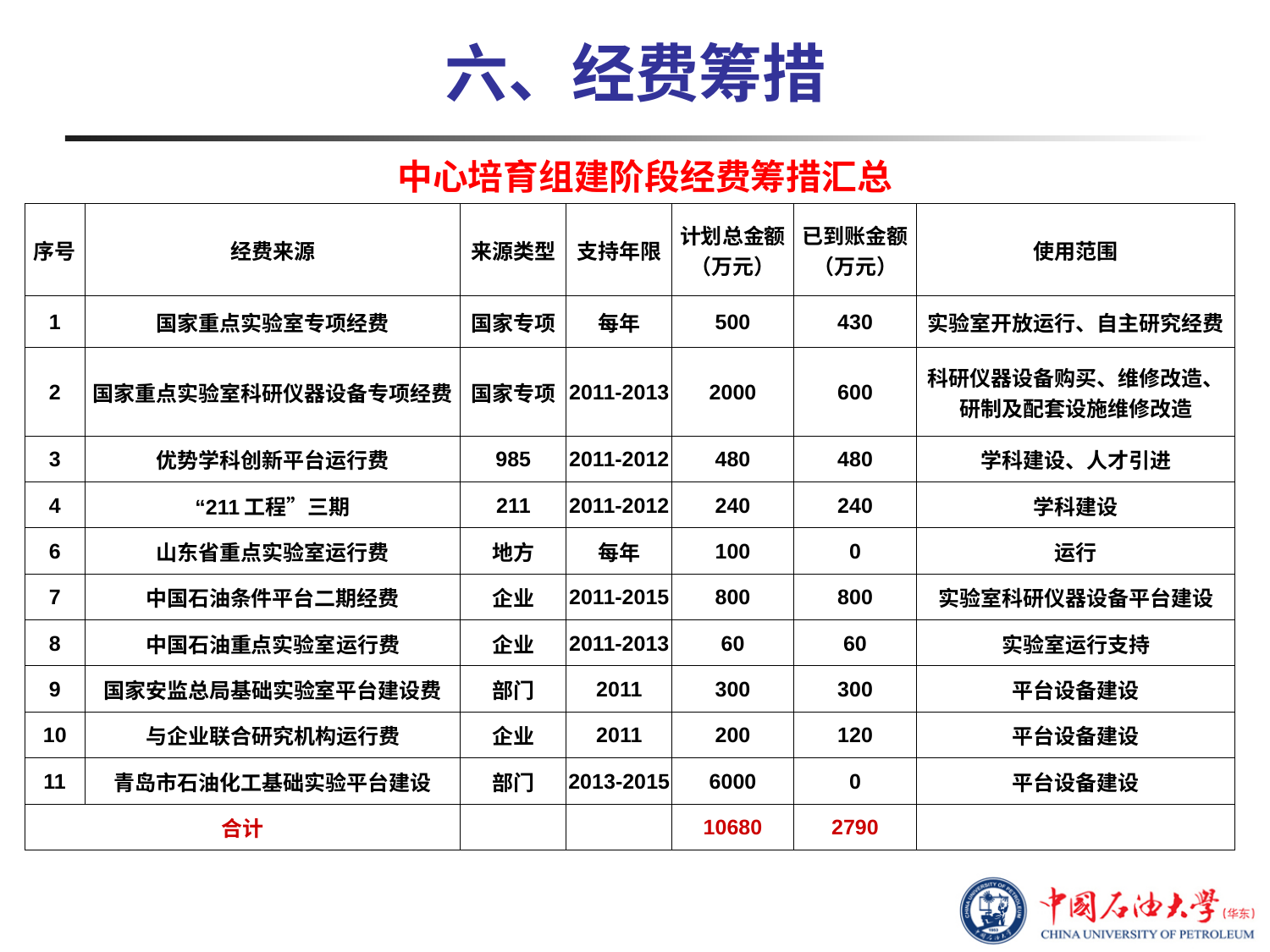

# 六、经费筹措
中心培育组建阶段经费筹措汇总
| 序号 | 经费来源 | 来源类型 | 支持年限 | 计划总金额（万元） | 已到账金额（万元） | 使用范围 |
| --- | --- | --- | --- | --- | --- | --- |
| 1 | 国家重点实验室专项经费 | 国家专项 | 每年 | 500 | 430 | 实验室开放运行、自主研究经费 |
| 2 | 国家重点实验室科研仪器设备专项经费 | 国家专项 | 2011-2013 | 2000 | 600 | 科研仪器设备购买、维修改造、研制及配套设施维修改造 |
| 3 | 优势学科创新平台运行费 | 985 | 2011-2012 | 480 | 480 | 学科建设、人才引进 |
| 4 | “211工程”三期 | 211 | 2011-2012 | 240 | 240 | 学科建设 |
| 6 | 山东省重点实验室运行费 | 地方 | 每年 | 100 | 0 | 运行 |
| 7 | 中国石油条件平台二期经费 | 企业 | 2011-2015 | 800 | 800 | 实验室科研仪器设备平台建设 |
| 8 | 中国石油重点实验室运行费 | 企业 | 2011-2013 | 60 | 60 | 实验室运行支持 |
| 9 | 国家安监总局基础实验室平台建设费 | 部门 | 2011 | 300 | 300 | 平台设备建设 |
| 10 | 与企业联合研究机构运行费 | 企业 | 2011 | 200 | 120 | 平台设备建设 |
| 11 | 青岛市石油化工基础实验平台建设 | 部门 | 2013-2015 | 6000 | 0 | 平台设备建设 |
| 合计 |  |  |  | 10680 | 2790 |  |